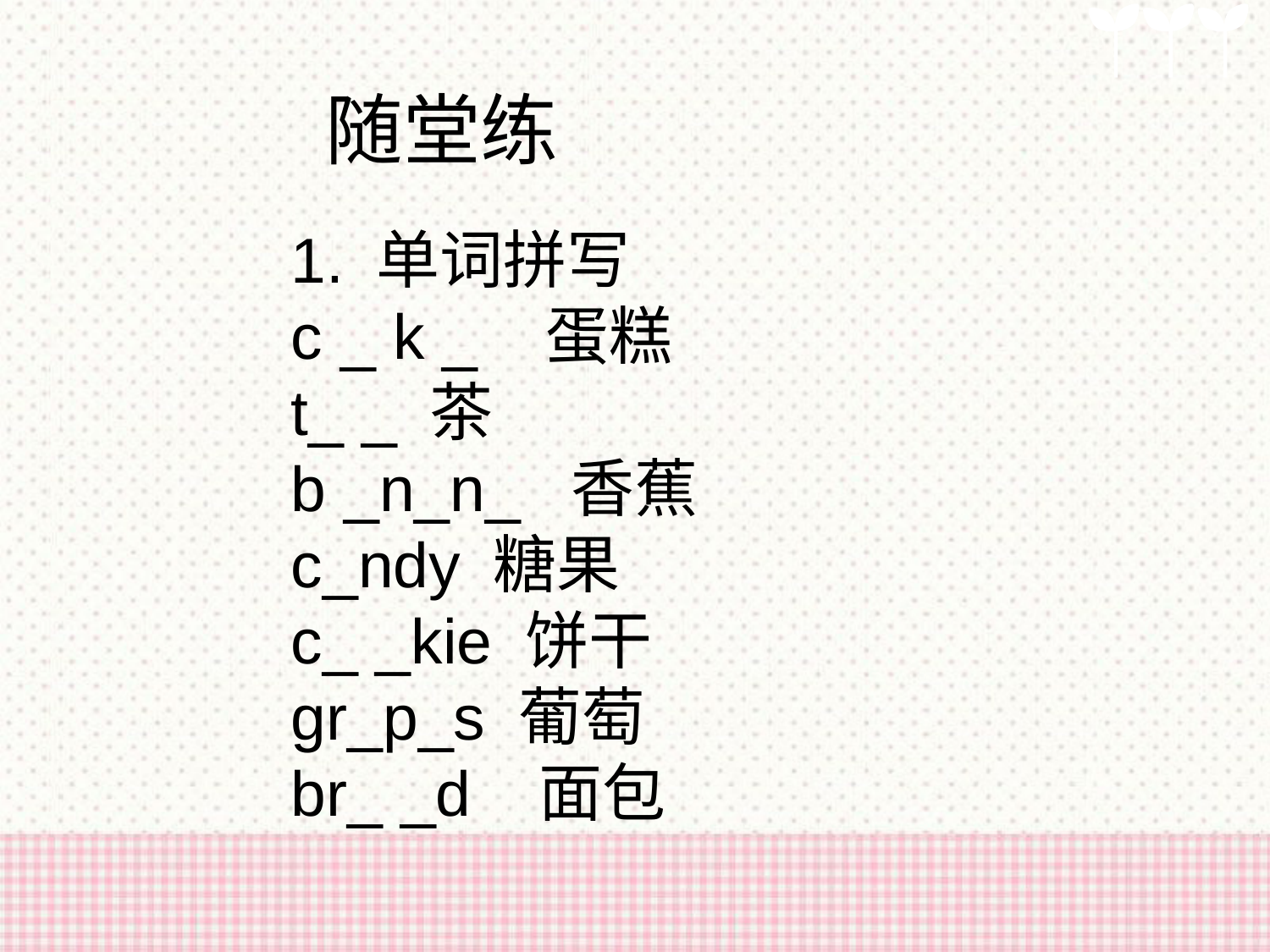

随堂练
1. 单词拼写
c _ k _   蛋糕
t_ _ 茶
b _n_n_  香蕉
c_ndy 糖果
c_ _kie 饼干
gr_p_s 葡萄
br_ _d   面包